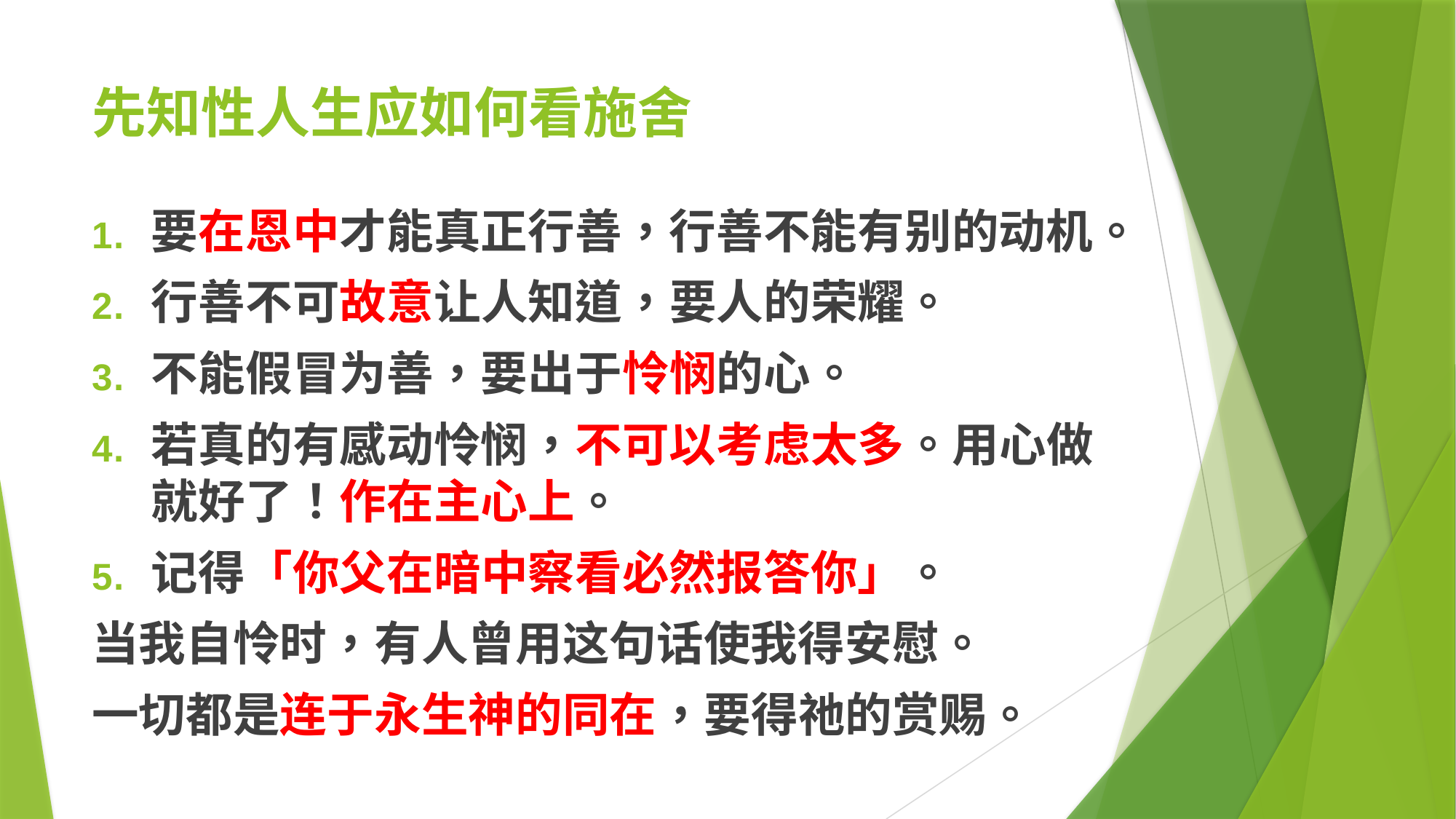

# 先知性人生应如何看施舍
要在恩中才能真正行善，行善不能有别的动机。
行善不可故意让人知道，要人的荣耀。
不能假冒为善，要出于怜悯的心。
若真的有感动怜悯，不可以考虑太多。用心做就好了！作在主心上。
记得「你父在暗中察看必然报答你」。
当我自怜时，有人曾用这句话使我得安慰。
一切都是连于永生神的同在，要得祂的赏赐。